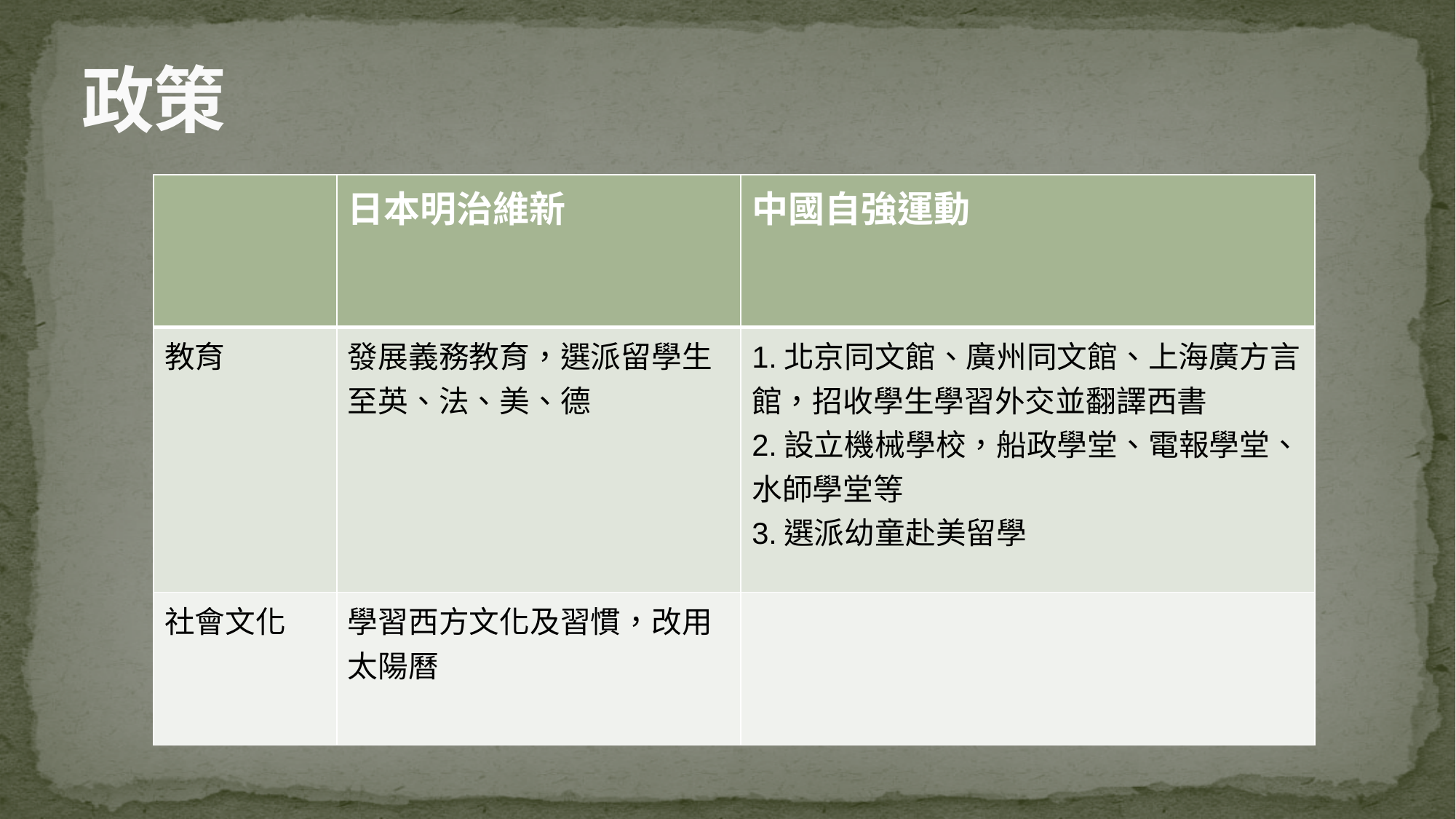

# 政策
|  | 日本明治維新 | 中國自強運動 |
| --- | --- | --- |
| 教育 | 發展義務教育，選派留學生至英、法、美、德 | 1.北京同文館、廣州同文館、上海廣方言館，招收學生學習外交並翻譯西書 2.設立機械學校，船政學堂、電報學堂、水師學堂等 3.選派幼童赴美留學 |
| 社會文化 | 學習西方文化及習慣，改用太陽曆 |  |